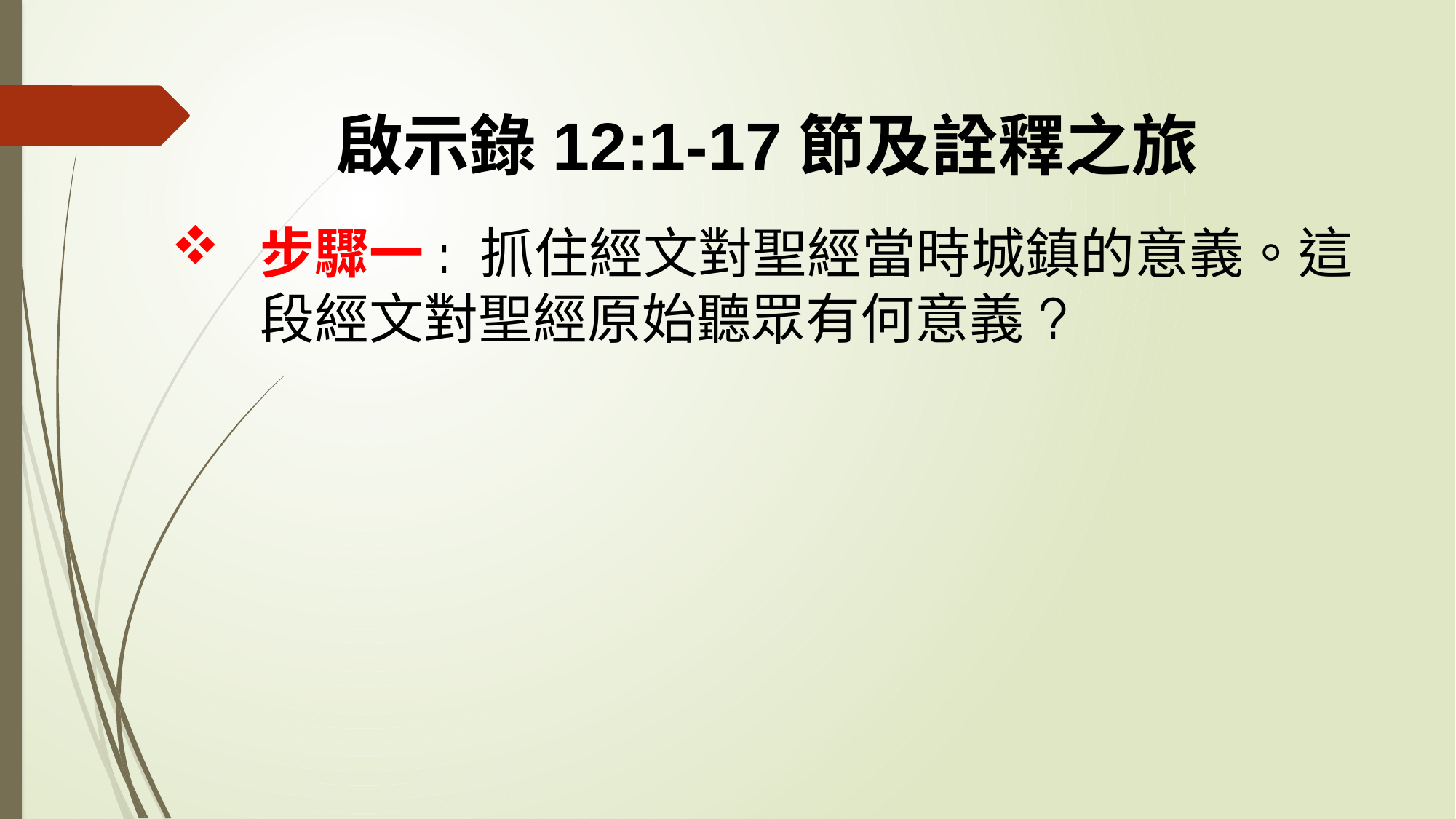

啟示錄12:1-17節及詮釋之旅
步驟一: 抓住經文對聖經當時城鎮的意義。這段經文對聖經原始聽眾有何意義?